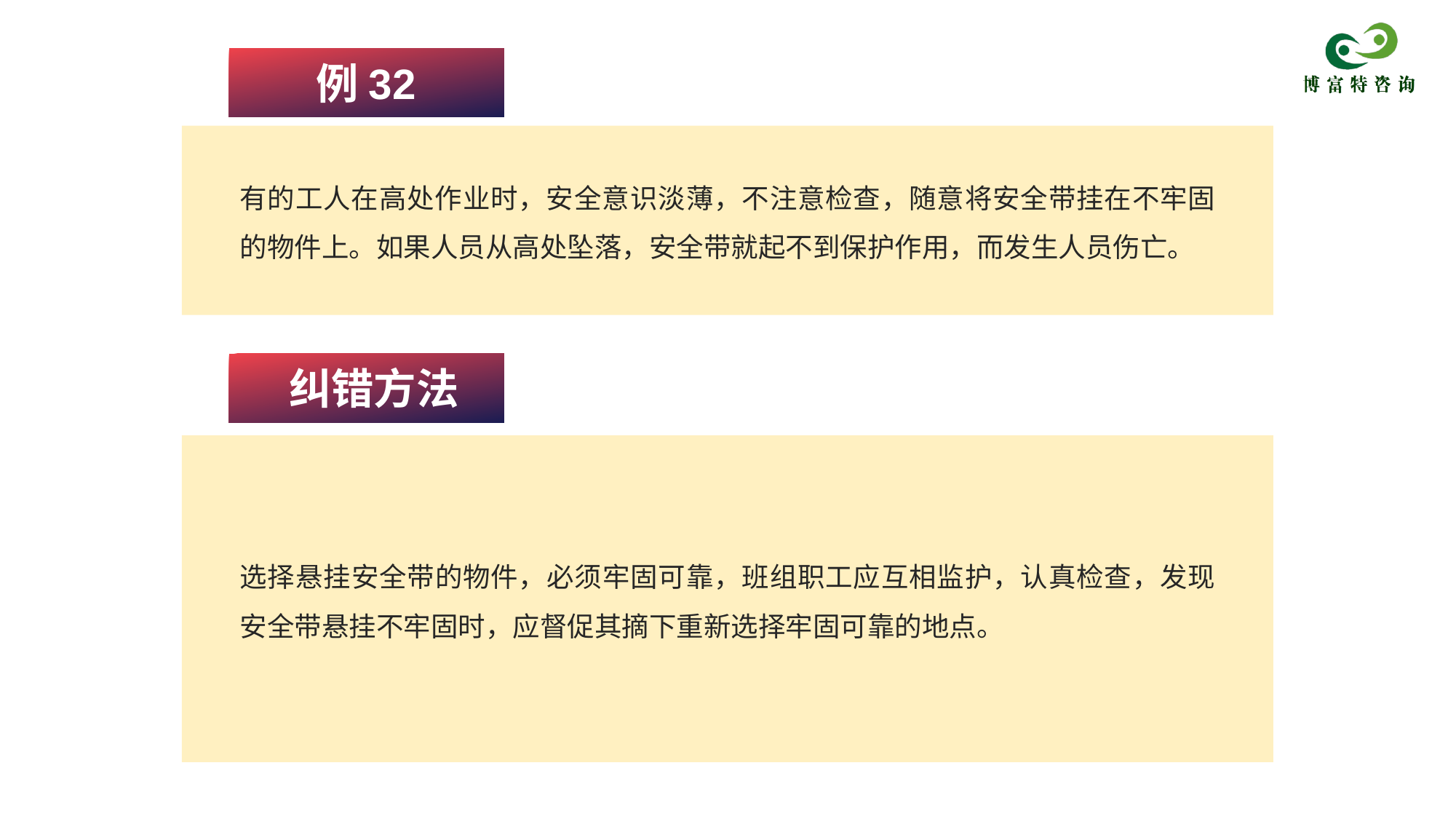

例32

有的工人在高处作业时，安全意识淡薄，不注意检查，随意将安全带挂在不牢固的物件上。如果人员从高处坠落，安全带就起不到保护作用，而发生人员伤亡。

纠错方法

选择悬挂安全带的物件，必须牢固可靠，班组职工应互相监护，认真检查，发现安全带悬挂不牢固时，应督促其摘下重新选择牢固可靠的地点。